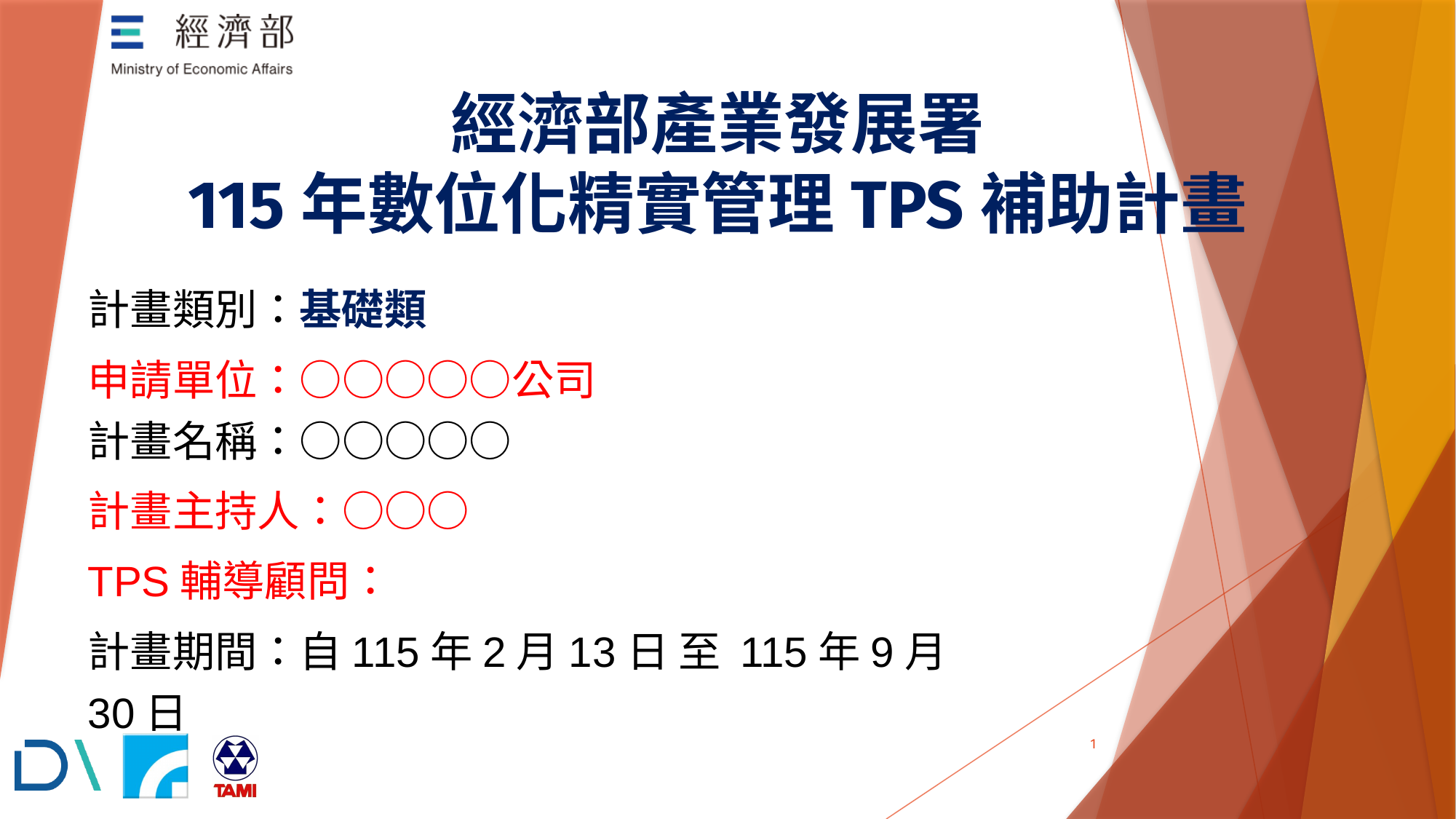

計畫類別：基礎類
申請單位：○○○○○公司
計畫名稱：○○○○○
計畫主持人：○○○
TPS輔導顧問：
計畫期間：自115年2月13日 至 115年9月30日
1